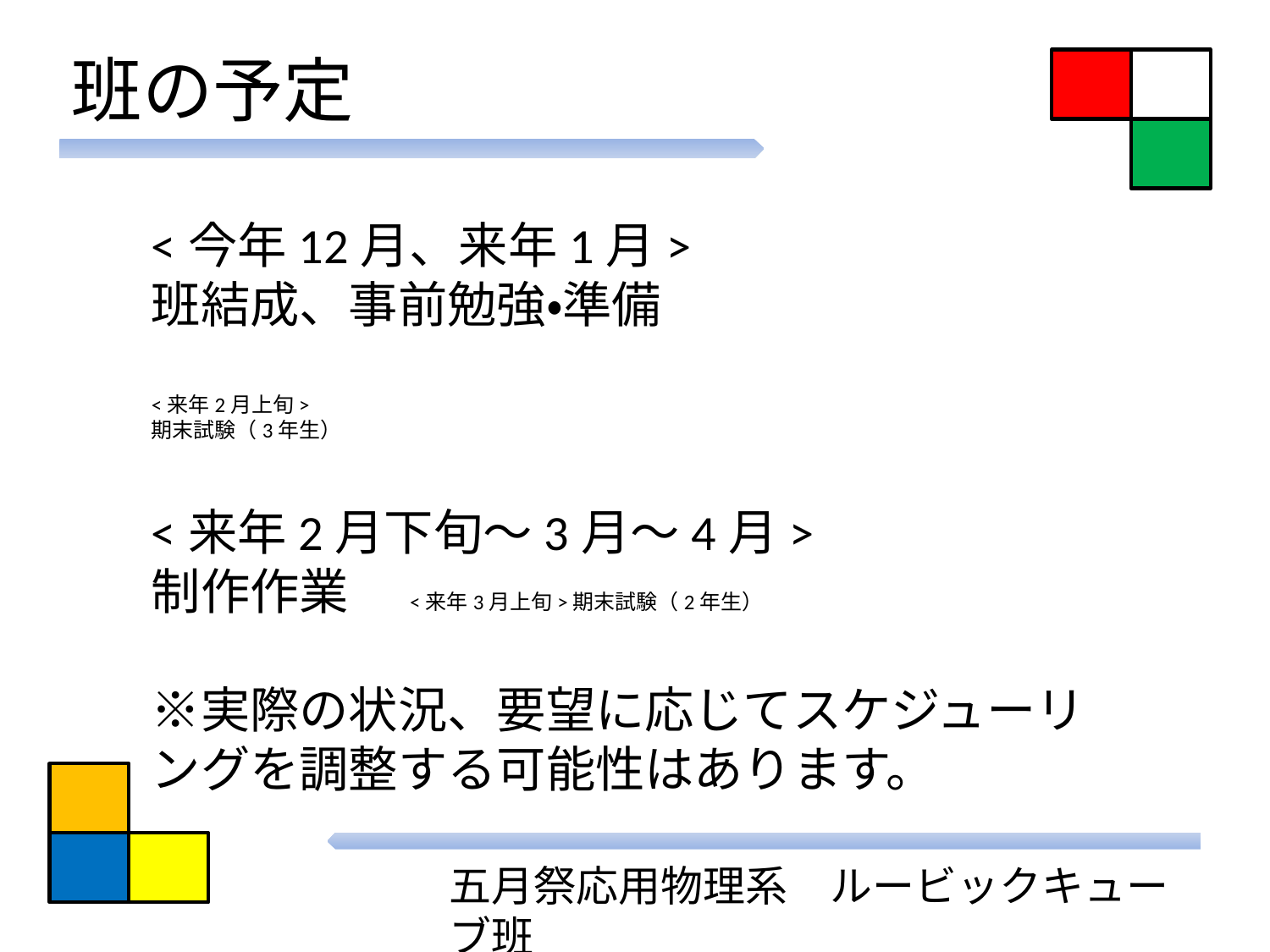

班の予定

# <今年12月、来年1月> 班結成、事前勉強・準備 <来年2月上旬> 期末試験（3年生） <来年2月下旬～3月～4月> 制作作業　<来年3月上旬>期末試験（2年生） ※実際の状況、要望に応じてスケジューリングを調整する可能性はあります。

五月祭応用物理系　ルービックキューブ班